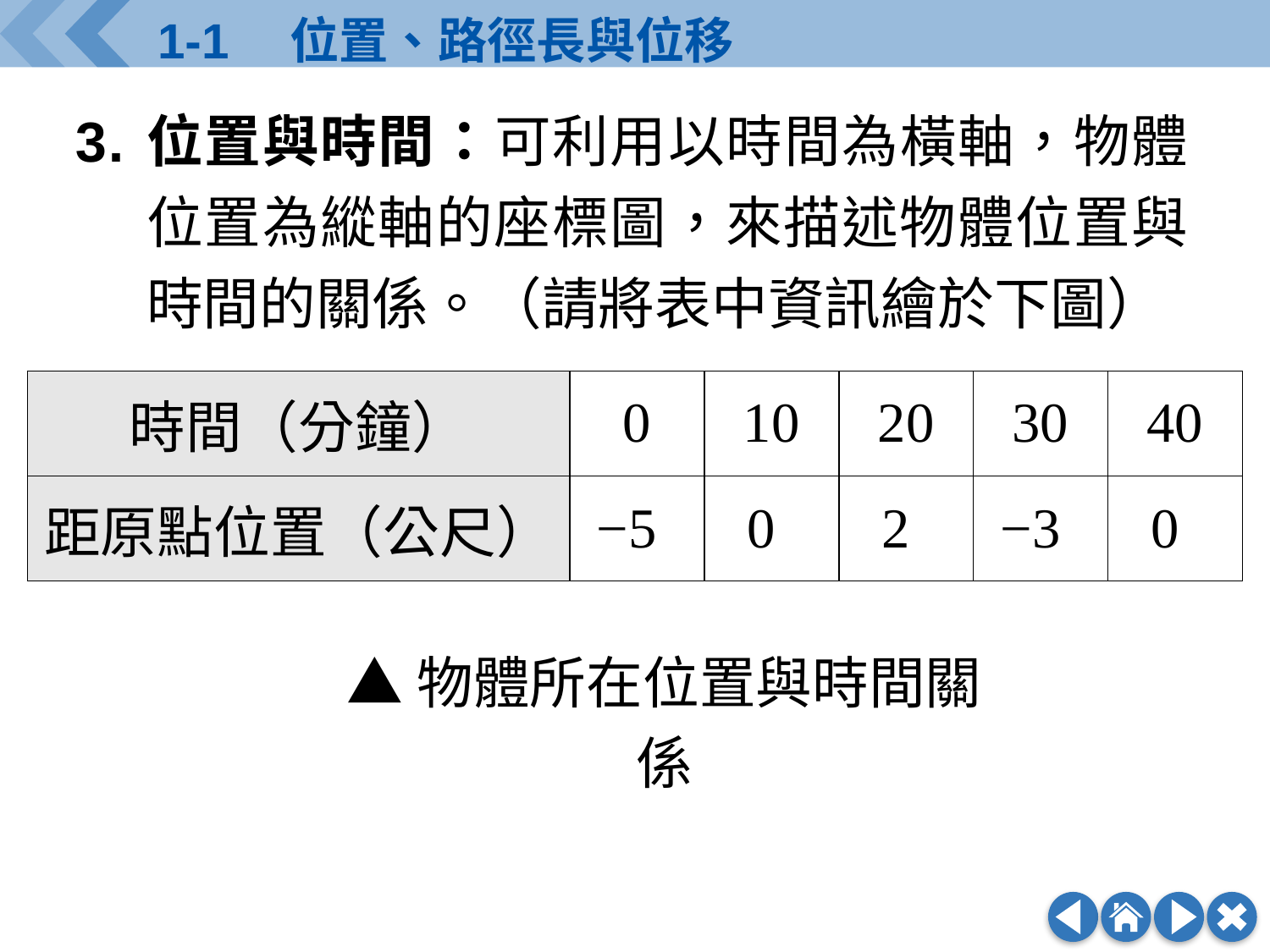

位置與時間：可利用以時間為橫軸，物體位置為縱軸的座標圖，來描述物體位置與時間的關係。（請將表中資訊繪於下圖）
| 時間（分鐘） | 0 | 10 | 20 | 30 | 40 |
| --- | --- | --- | --- | --- | --- |
| 距原點位置（公尺） | −5 | 0 | 2 | −3 | 0 |
▲物體所在位置與時間關係